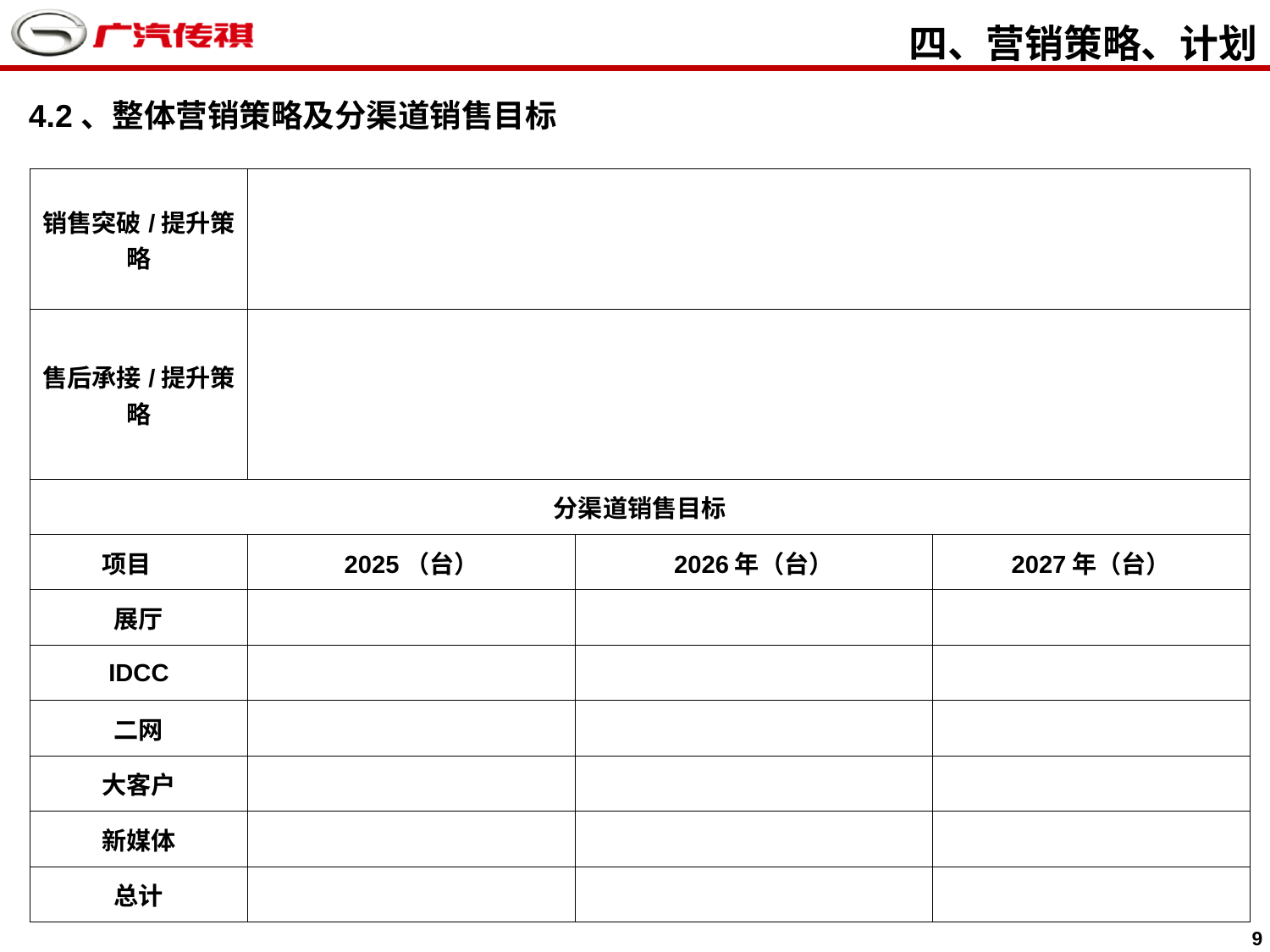

四、营销策略、计划
4.2、整体营销策略及分渠道销售目标
| 销售突破/提升策略 |  |  |  |
| --- | --- | --- | --- |
| 售后承接/提升策略 |  |  |  |
| 分渠道销售目标 |  |  |  |
| 项目 | 2025（台） | 2026年（台） | 2027年（台） |
| 展厅 |  |  |  |
| IDCC |  |  |  |
| 二网 |  |  |  |
| 大客户 |  |  |  |
| 新媒体 |  |  |  |
| 总计 |  |  |  |